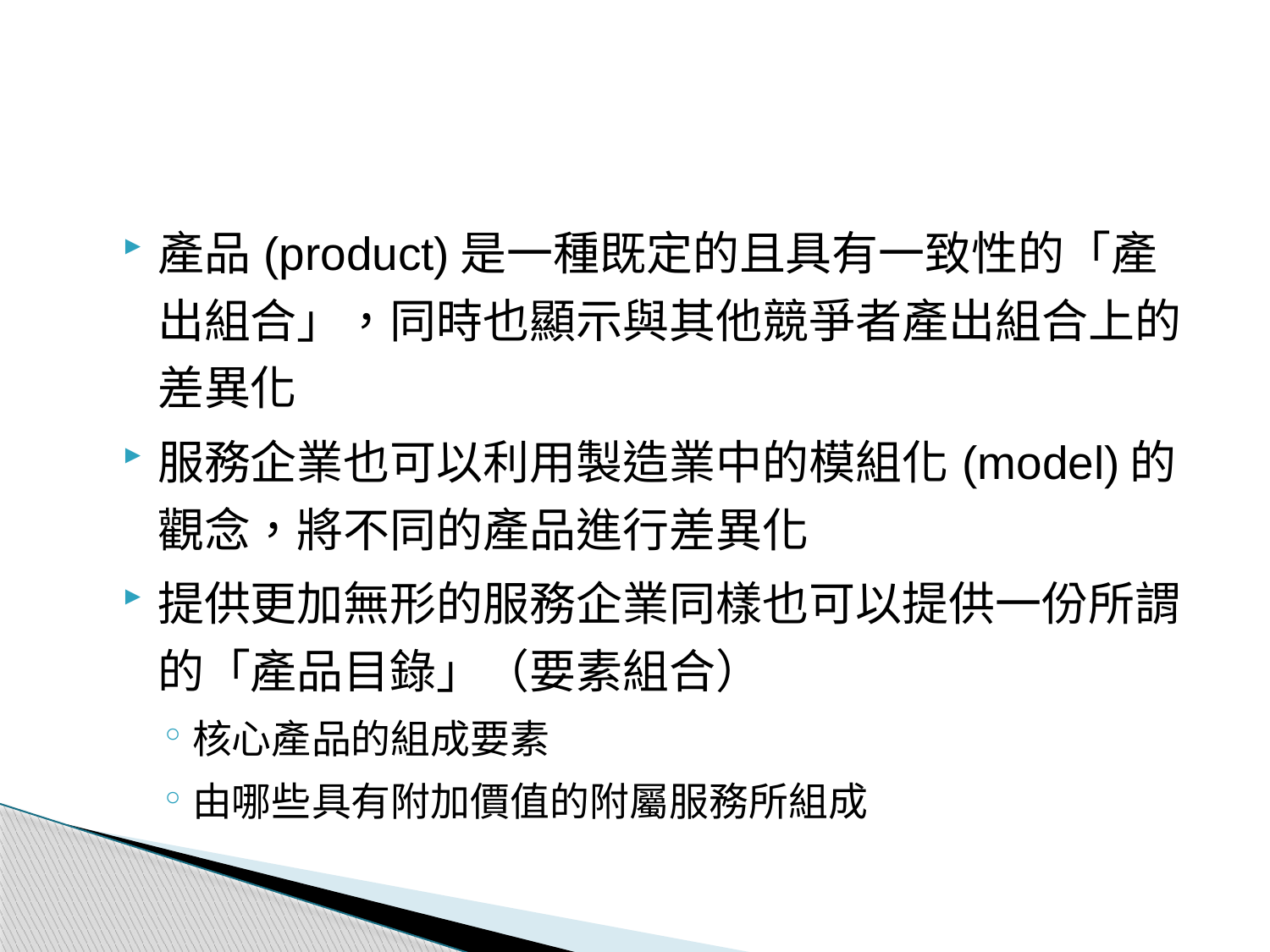

# 服務產品
產品(product)是一種既定的且具有一致性的「產出組合」，同時也顯示與其他競爭者產出組合上的差異化
服務企業也可以利用製造業中的模組化(model)的觀念，將不同的產品進行差異化
提供更加無形的服務企業同樣也可以提供一份所謂的「產品目錄」（要素組合）
核心產品的組成要素
由哪些具有附加價值的附屬服務所組成